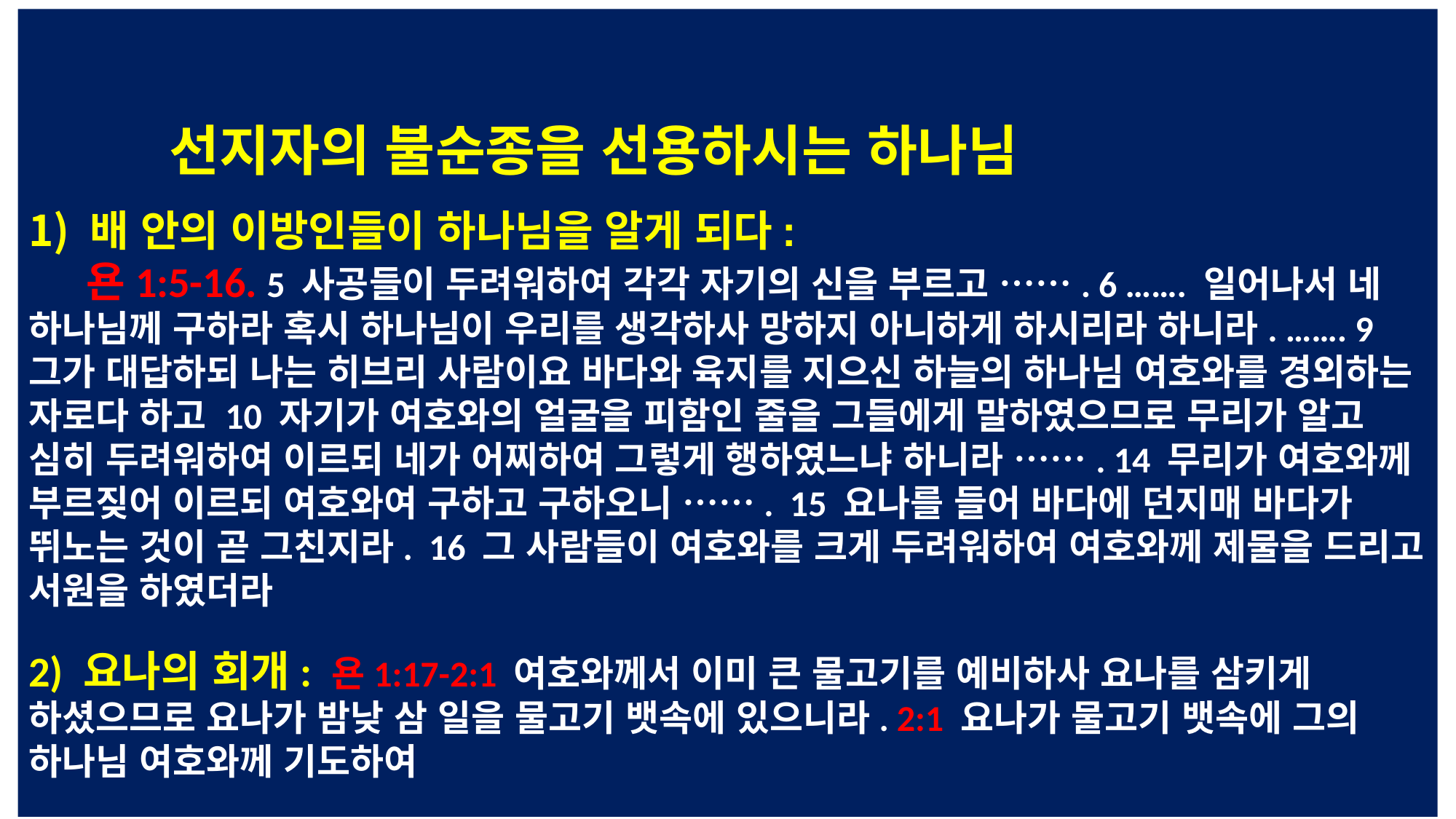

선지자의 불순종을 선용하시는 하나님

배 안의 이방인들이 하나님을 알게 되다:
    욘1:5-16. 5 사공들이 두려워하여 각각 자기의 신을 부르고 ……. 6 ……. 일어나서 네 하나님께 구하라 혹시 하나님이 우리를 생각하사 망하지 아니하게 하시리라 하니라. ……. 9 그가 대답하되 나는 히브리 사람이요 바다와 육지를 지으신 하늘의 하나님 여호와를 경외하는 자로다 하고 10 자기가 여호와의 얼굴을 피함인 줄을 그들에게 말하였으므로 무리가 알고 심히 두려워하여 이르되 네가 어찌하여 그렇게 행하였느냐 하니라 ……. 14 무리가 여호와께 부르짖어 이르되 여호와여 구하고 구하오니 …….  15 요나를 들어 바다에 던지매 바다가 뛰노는 것이 곧 그친지라.  16 그 사람들이 여호와를 크게 두려워하여 여호와께 제물을 드리고 서원을 하였더라

2) 요나의 회개: 욘1:17-2:1 여호와께서 이미 큰 물고기를 예비하사 요나를 삼키게 하셨으므로 요나가 밤낮 삼 일을 물고기 뱃속에 있으니라. 2:1 요나가 물고기 뱃속에 그의 하나님 여호와께 기도하여